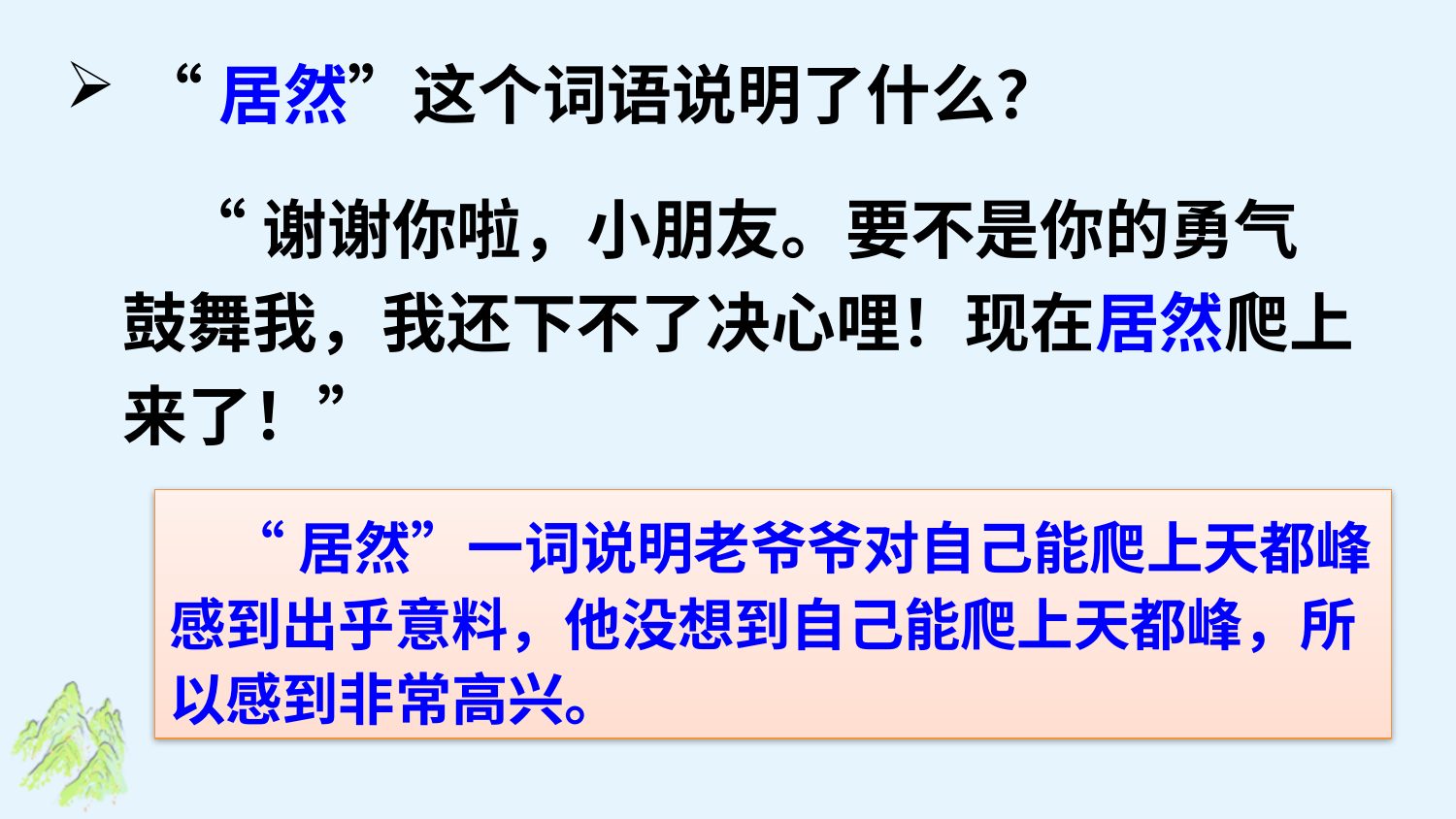

“居然”这个词语说明了什么？
    “谢谢你啦，小朋友。要不是你的勇气鼓舞我，我还下不了决心哩！现在居然爬上来了！”
    “居然”一词说明老爷爷对自己能爬上天都峰感到出乎意料，他没想到自己能爬上天都峰，所以感到非常高兴。